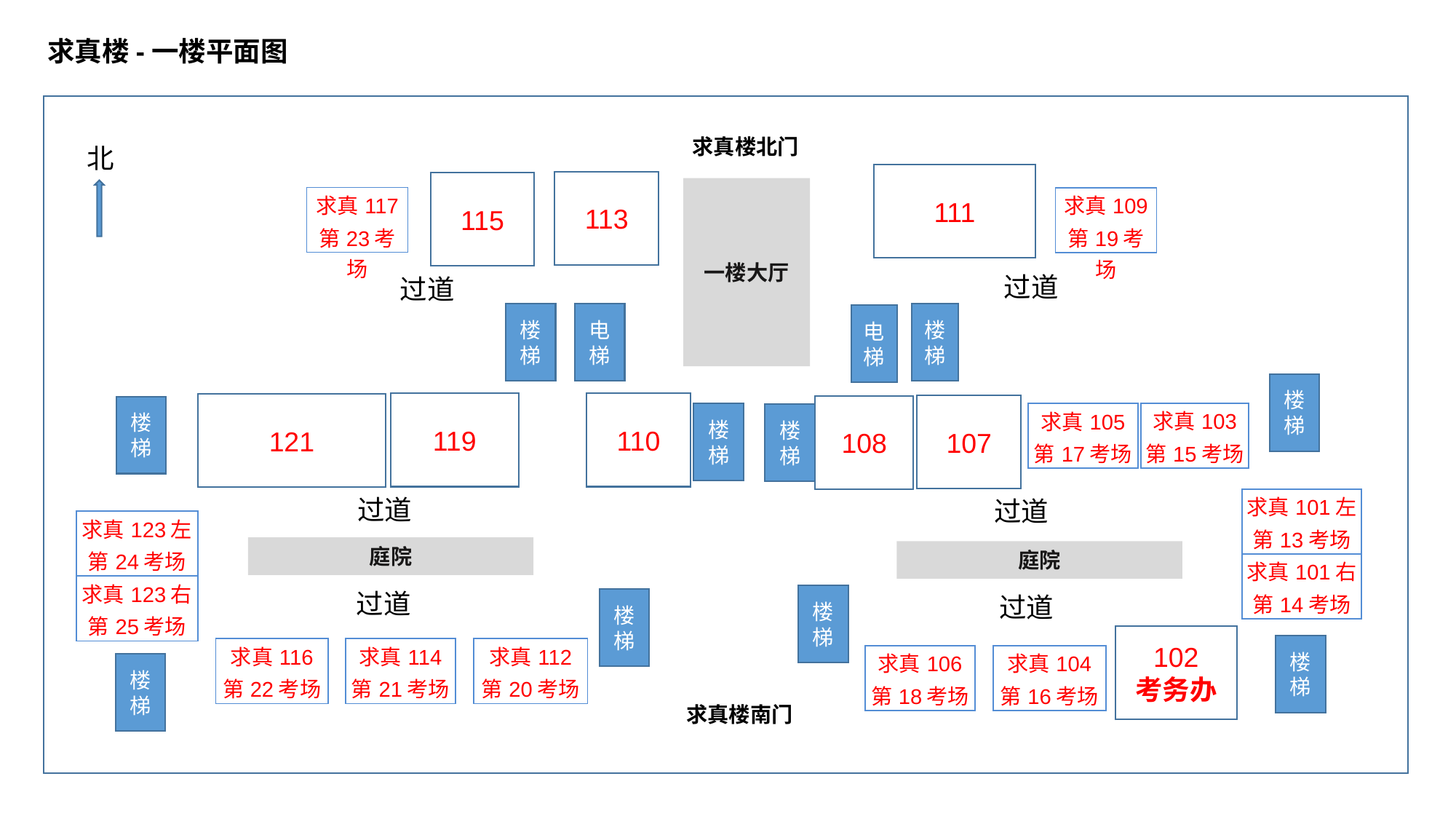

求真楼-一楼平面图

求真楼北门
北

111
113
115
一楼大厅
| 求真117 |
| --- |
| 第23考场 |
| 求真109 |
| --- |
| 第19考场 |
过道
过道
楼梯
电梯
楼梯
电梯
楼梯
119
110
121
107
108
楼梯
| 求真103 |
| --- |
| 第15考场 |
| 求真105 |
| --- |
| 第17考场 |
楼梯
楼梯
过道
过道
| 求真101左 |
| --- |
| 第13考场 |
| 求真101右 |
| 第14考场 |
| 求真123左 |
| --- |
| 第24考场 |
| 求真123右 |
| 第25考场 |
庭院
庭院
过道
过道
楼梯
楼梯
102
考务办
楼梯
| 求真116 |
| --- |
| 第22考场 |
| 求真114 |
| --- |
| 第21考场 |
| 求真112 |
| --- |
| 第20考场 |
| 求真106 |
| --- |
| 第18考场 |
| 求真104 |
| --- |
| 第16考场 |
楼梯
求真楼南门